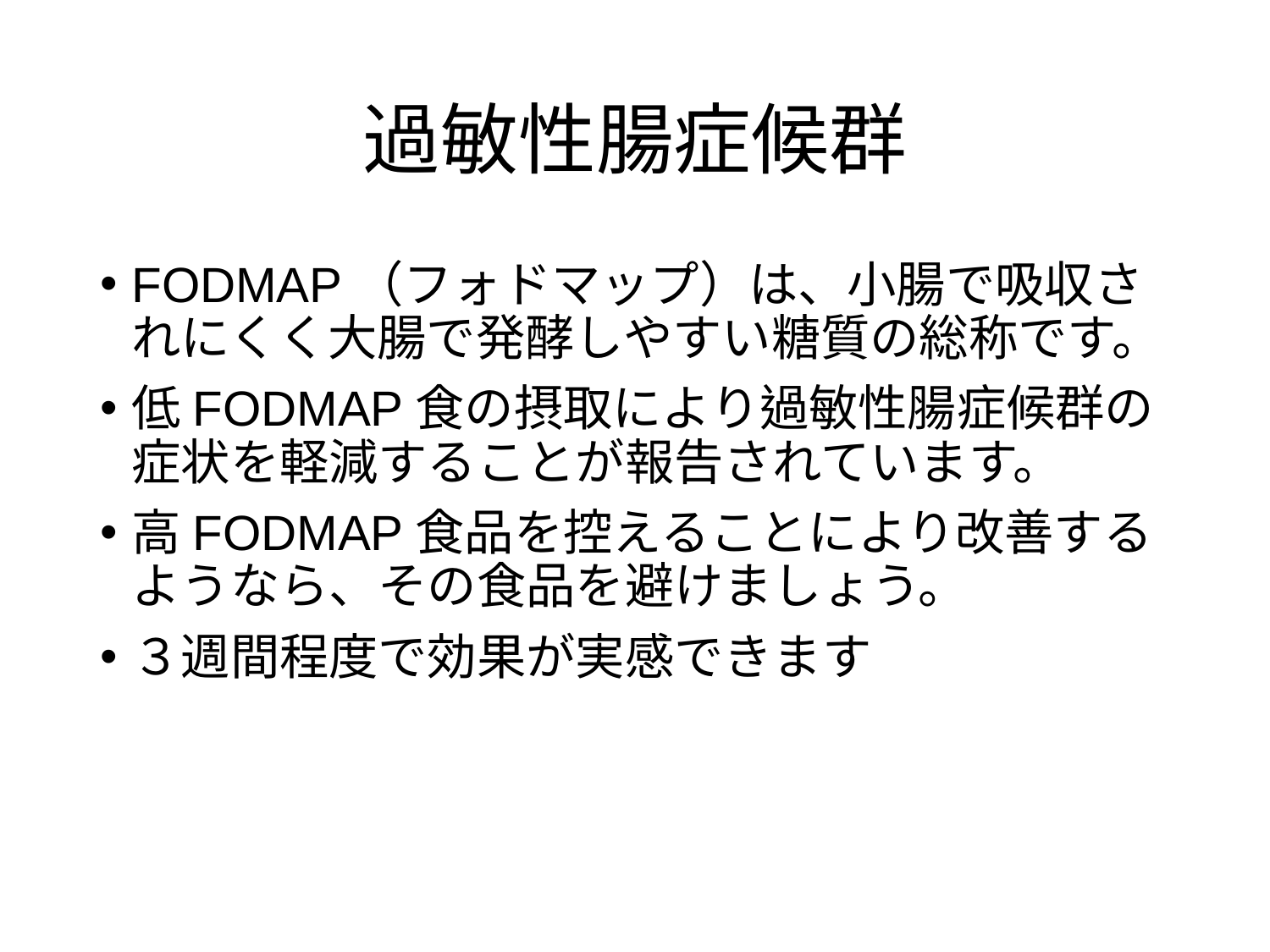

# 過敏性腸症候群
FODMAP（フォドマップ）は、小腸で吸収されにくく大腸で発酵しやすい糖質の総称です。
低FODMAP食の摂取により過敏性腸症候群の症状を軽減することが報告されています。
高FODMAP食品を控えることにより改善するようなら、その食品を避けましょう。
３週間程度で効果が実感できます